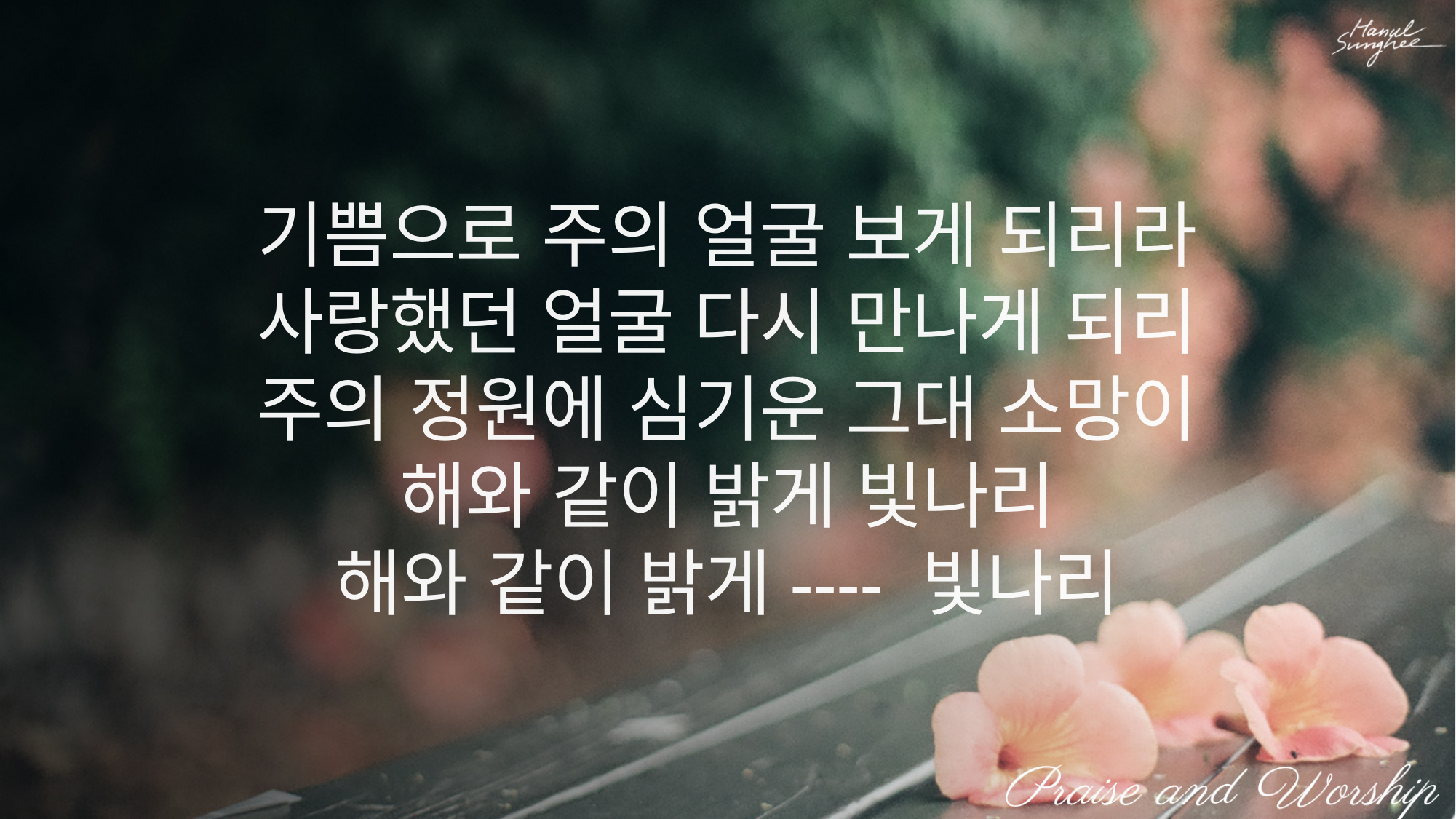

기쁨으로 주의 얼굴 보게 되리라
사랑했던 얼굴 다시 만나게 되리
주의 정원에 심기운 그대 소망이
해와 같이 밝게 빛나리
해와 같이 밝게---- 빛나리